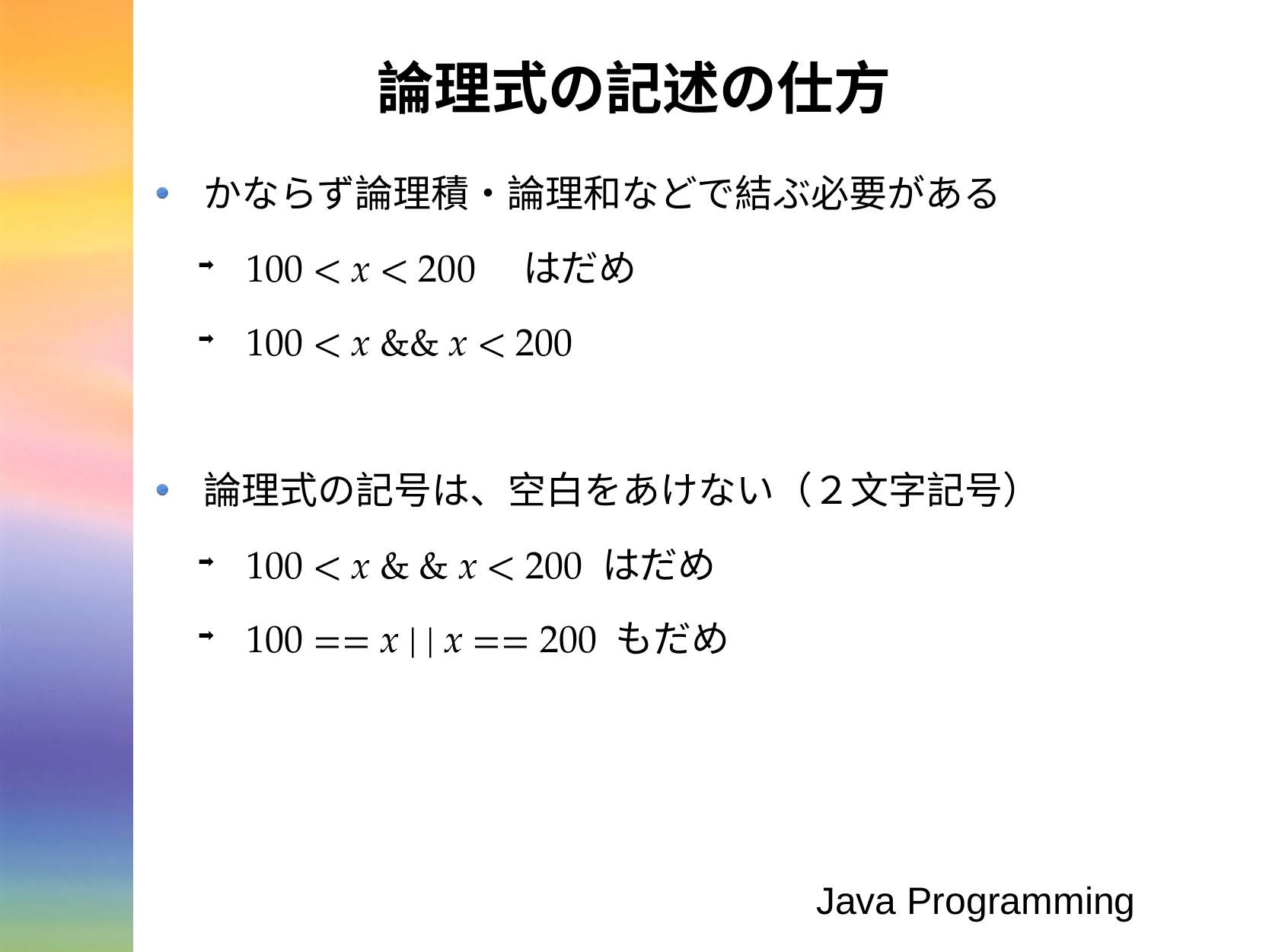

# 論理式の記述の仕方
かならず論理積・論理和などで結ぶ必要がある
100 < x < 200　はだめ
100 < x && x < 200

論理式の記号は、空白をあけない（２文字記号）
100 < x & & x < 200 はだめ
100 == x | | x == 200 もだめ